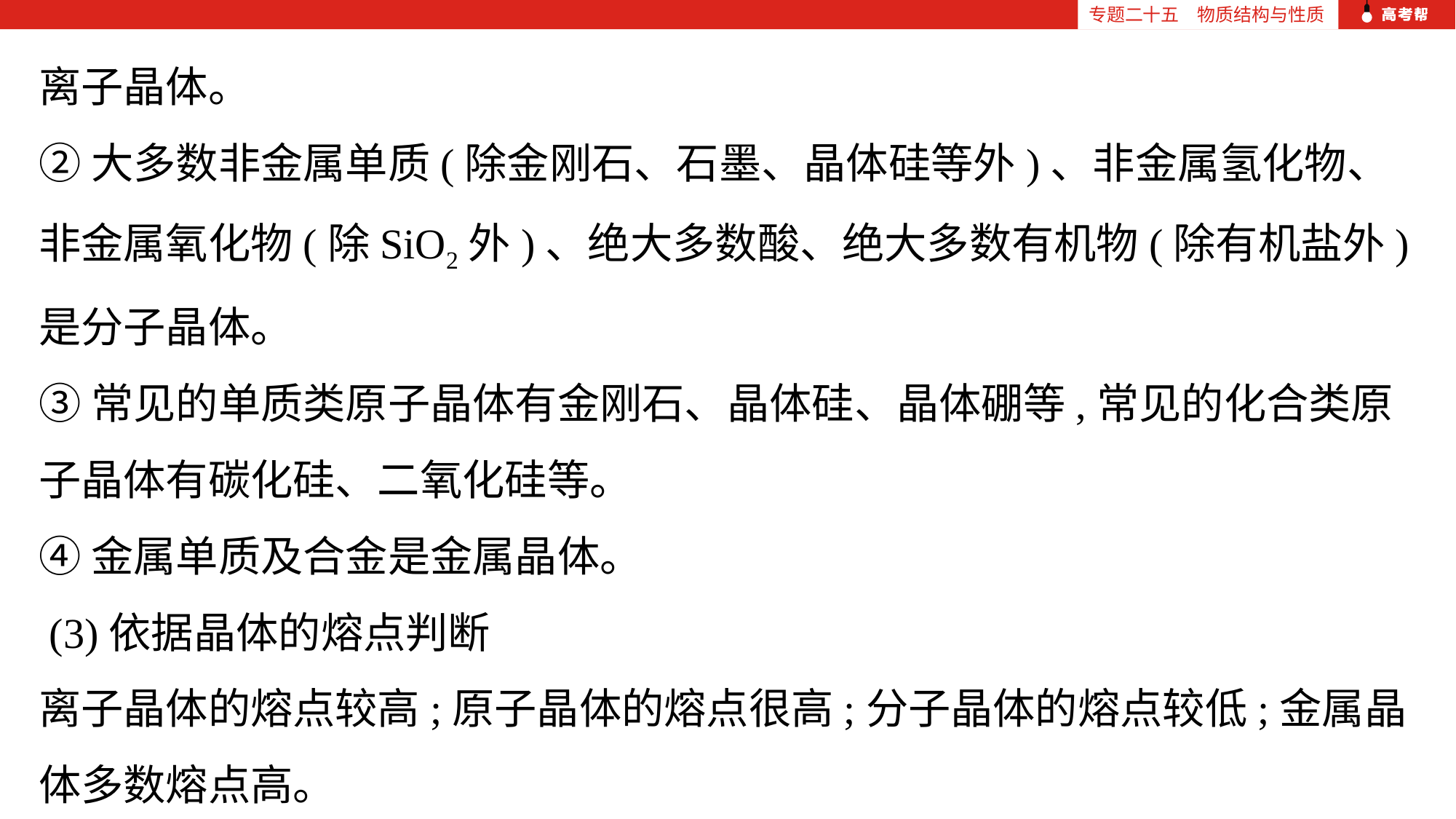

专题二十五　物质结构与性质
离子晶体。
②大多数非金属单质(除金刚石、石墨、晶体硅等外)、非金属氢化物、非金属氧化物(除SiO2外)、绝大多数酸、绝大多数有机物(除有机盐外)是分子晶体。
③常见的单质类原子晶体有金刚石、晶体硅、晶体硼等,常见的化合类原子晶体有碳化硅、二氧化硅等。
④金属单质及合金是金属晶体。
 (3)依据晶体的熔点判断
离子晶体的熔点较高;原子晶体的熔点很高;分子晶体的熔点较低;金属晶体多数熔点高。